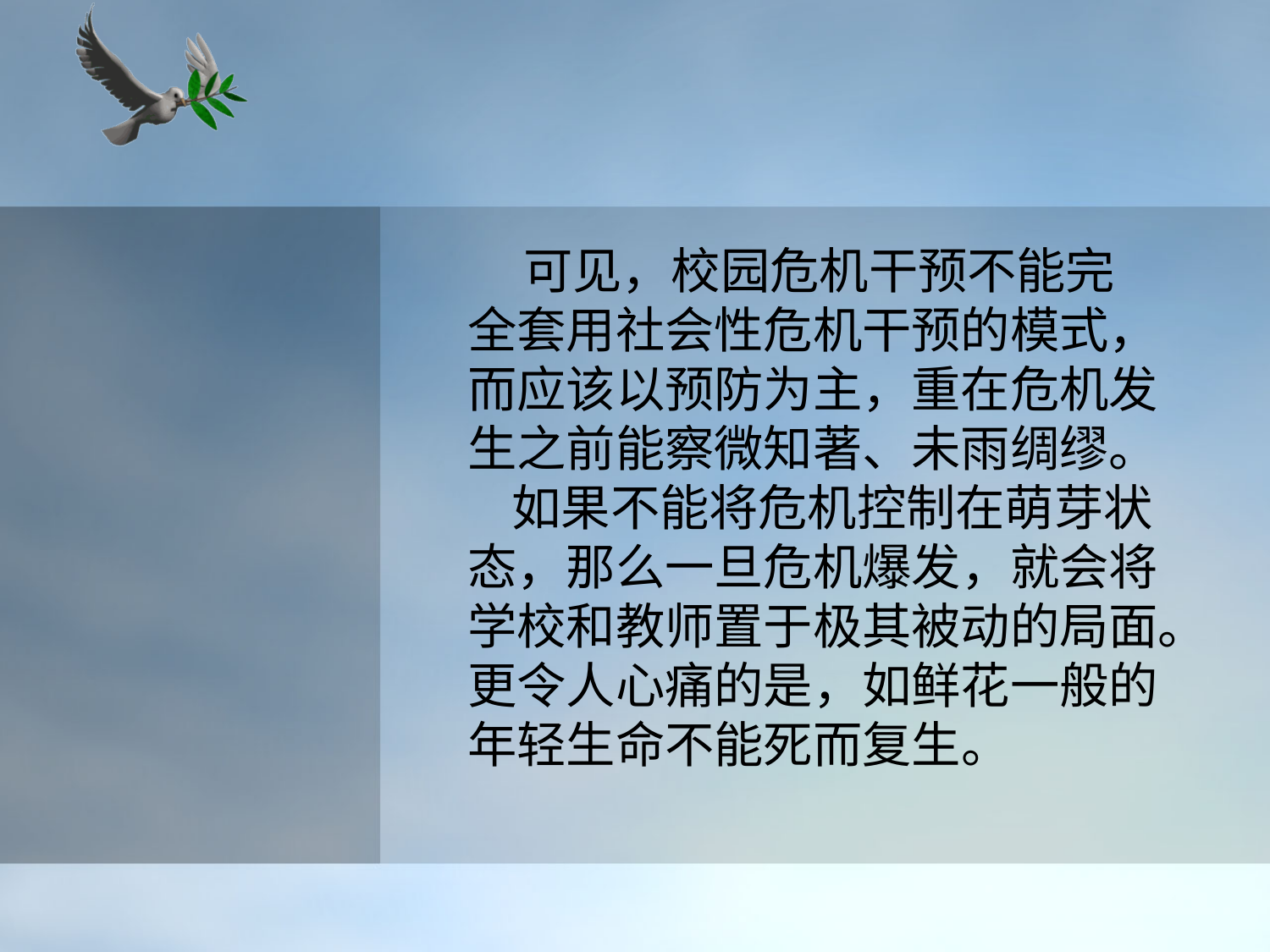

# 可见，校园危机干预不能完全套用社会性危机干预的模式，而应该以预防为主，重在危机发生之前能察微知著、未雨绸缪。 如果不能将危机控制在萌芽状态，那么一旦危机爆发，就会将学校和教师置于极其被动的局面。更令人心痛的是，如鲜花一般的年轻生命不能死而复生。